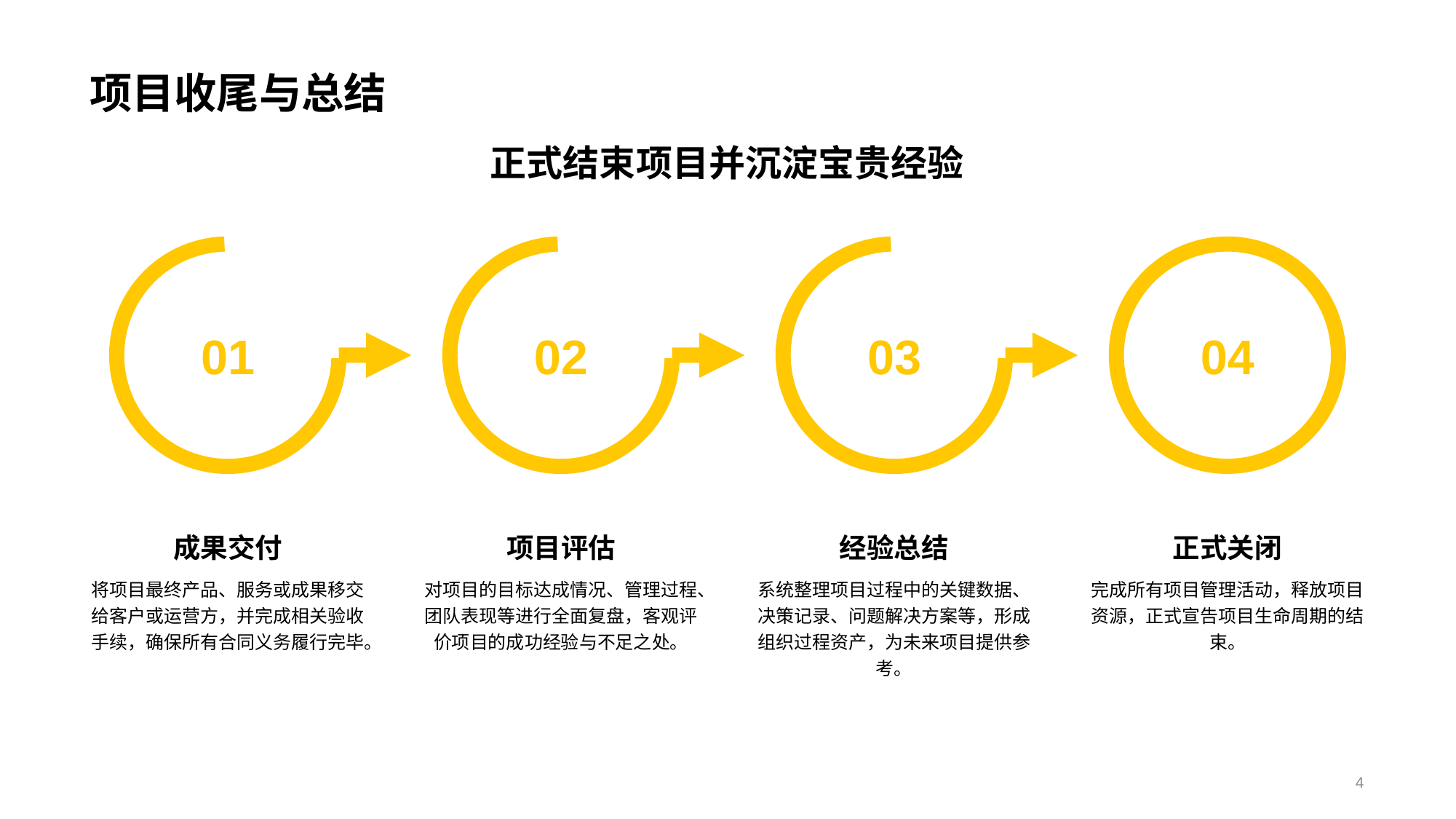

项目收尾与总结
正式结束项目并沉淀宝贵经验
01
成果交付
将项目最终产品、服务或成果移交给客户或运营方，并完成相关验收手续，确保所有合同义务履行完毕。
02
项目评估
对项目的目标达成情况、管理过程、团队表现等进行全面复盘，客观评价项目的成功经验与不足之处。
03
经验总结
系统整理项目过程中的关键数据、决策记录、问题解决方案等，形成组织过程资产，为未来项目提供参考。
04
正式关闭
完成所有项目管理活动，释放项目资源，正式宣告项目生命周期的结束。

4